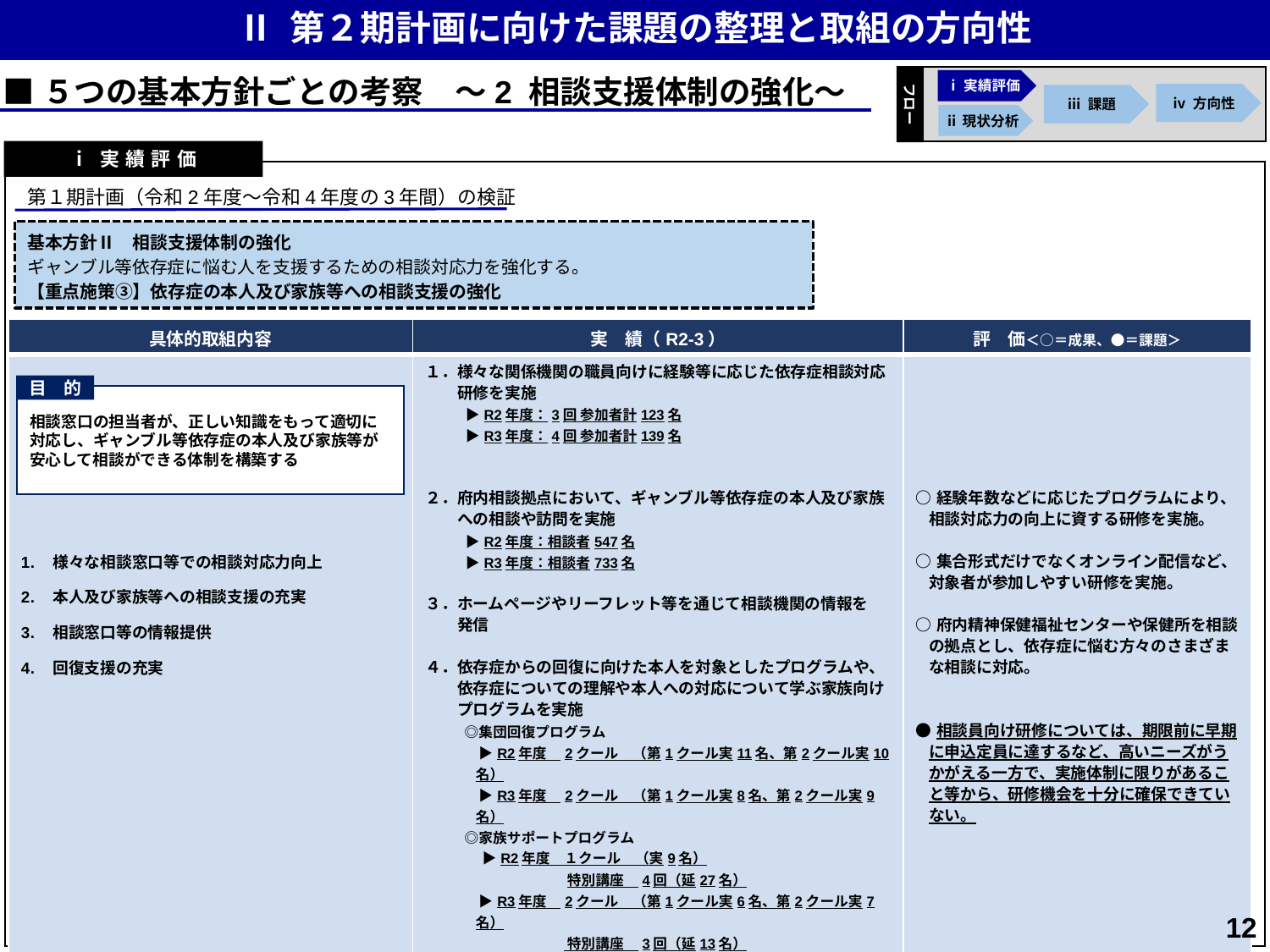

Ⅱ 第２期計画に向けた課題の整理と取組の方向性
フロー

ⅰ実績評価
ⅳ 方向性
ⅲ 課題
ⅱ現状分析
■５つの基本方針ごとの考察　～2 相談支援体制の強化～
ⅰ実績評価

第１期計画（令和2年度～令和4年度の3年間）の検証
基本方針Ⅱ　相談支援体制の強化
ギャンブル等依存症に悩む人を支援するための相談対応力を強化する。
【重点施策③】依存症の本人及び家族等への相談支援の強化
| 具体的取組内容 | 実　績（R2-3） | 評　価＜○＝成果、●＝課題＞ |
| --- | --- | --- |
| 様々な相談窓口等での相談対応力向上 本人及び家族等への相談支援の充実 相談窓口等の情報提供 回復支援の充実 | １．様々な関係機関の職員向けに経験等に応じた依存症相談対応 　　研修を実施 　　▶R2年度：3回 参加者計123名 　　▶R3年度：4回 参加者計139名 ２．府内相談拠点において、ギャンブル等依存症の本人及び家族 　　への相談や訪問を実施 　　▶R2年度：相談者547名 　　▶R3年度：相談者733名 ３．ホームページやリーフレット等を通じて相談機関の情報を 　　発信 ４．依存症からの回復に向けた本人を対象としたプログラムや、 　　依存症についての理解や本人への対応について学ぶ家族向け 　　プログラムを実施 　◎集団回復プログラム 　　▶R2年度　2クール　（第1クール実11名、第2クール実10名） 　　▶R3年度　2クール　（第1クール実8名、第2クール実9名） 　◎家族サポートプログラム　 　　▶R2年度　１クール　（実9名） 　　　　　　　　 特別講座　4回（延27名） 　　▶R3年度　2クール　（第1クール実6名、第2クール実7名） 　　　　　　　　 特別講座　3回（延13名） | ○経験年数などに応じたプログラムにより、相談対応力の向上に資する研修を実施。 ○集合形式だけでなくオンライン配信など、対象者が参加しやすい研修を実施。 ○府内精神保健福祉センターや保健所を相談の拠点とし、依存症に悩む方々のさまざまな相談に対応。 ●相談員向け研修については、期限前に早期に申込定員に達するなど、高いニーズがうかがえる一方で、実施体制に限りがあること等から、研修機会を十分に確保できていない。 |
目　的
相談窓口の担当者が、正しい知識をもって適切に対応し、ギャンブル等依存症の本人及び家族等が安心して相談ができる体制を構築する

12